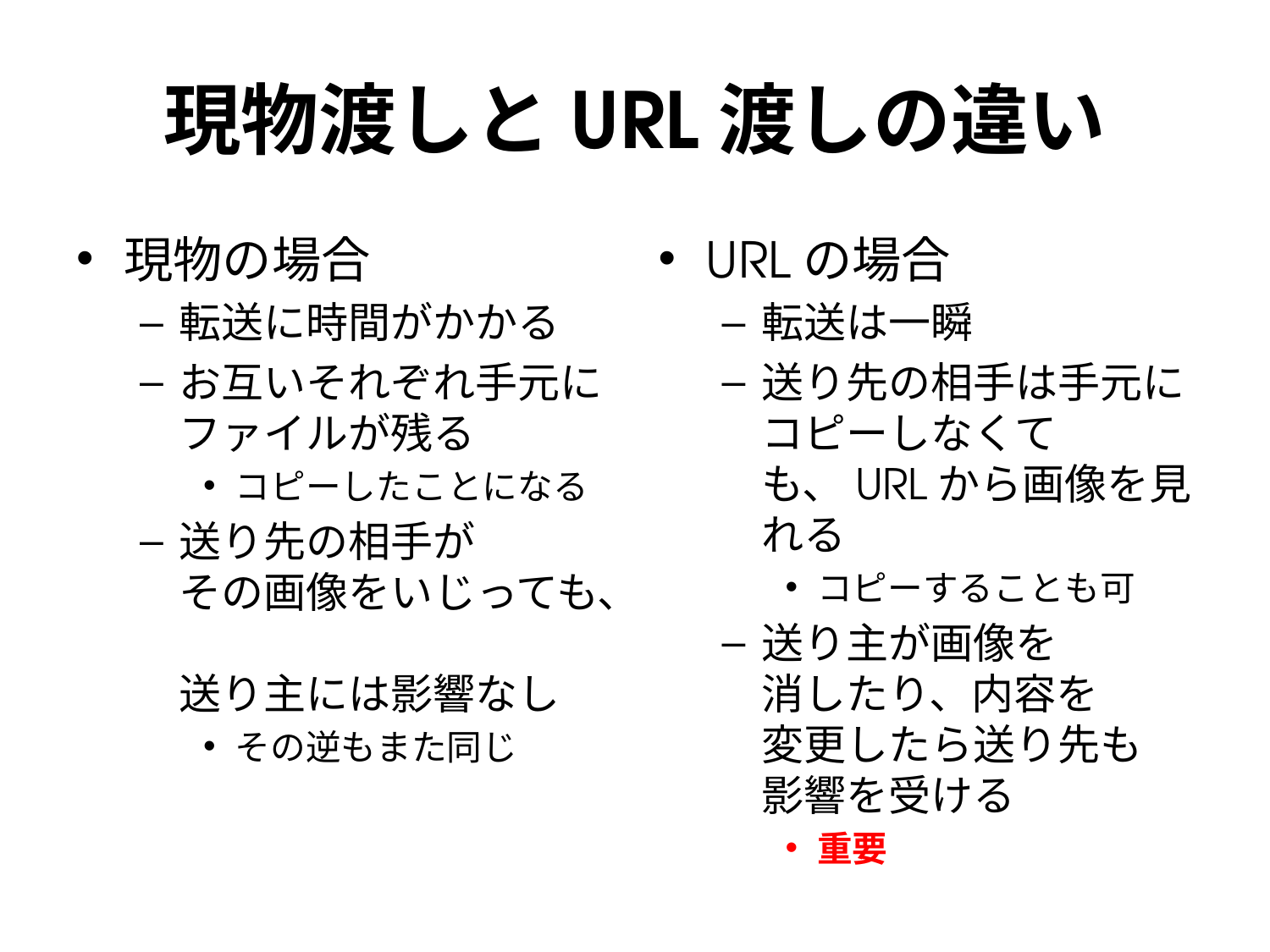

# 現物渡しとURL渡しの違い
現物の場合
転送に時間がかかる
お互いそれぞれ手元にファイルが残る
コピーしたことになる
送り先の相手が
その画像をいじっても、
送り主には影響なし
その逆もまた同じ
URLの場合
転送は一瞬
送り先の相手は手元に
コピーしなくても、URLから画像を見れる
コピーすることも可
送り主が画像を
消したり、内容を
変更したら送り先も
影響を受ける
重要